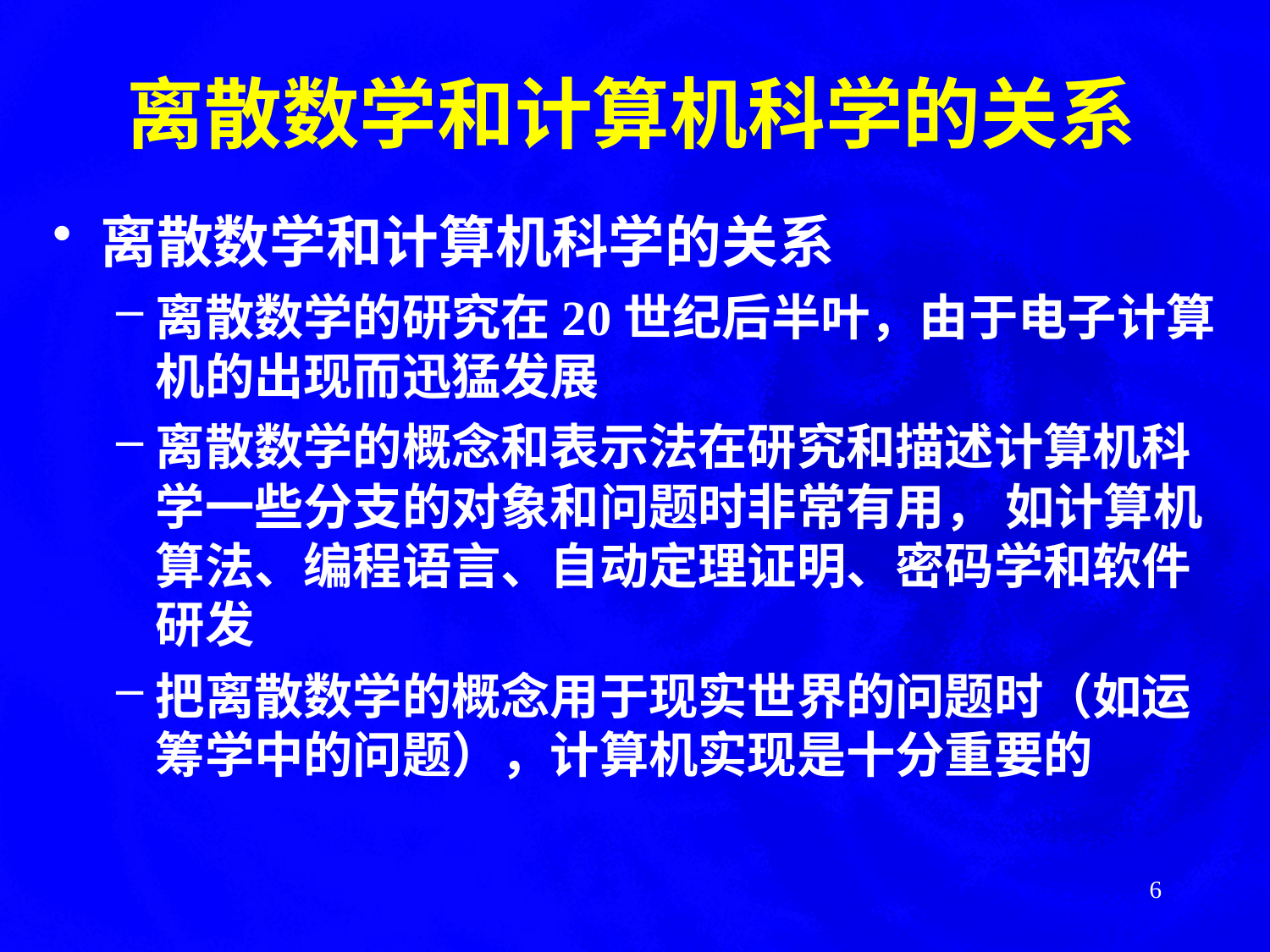

离散数学和计算机科学的关系
离散数学和计算机科学的关系
离散数学的研究在20世纪后半叶，由于电子计算机的出现而迅猛发展
离散数学的概念和表示法在研究和描述计算机科学一些分支的对象和问题时非常有用， 如计算机算法、编程语言、自动定理证明、密码学和软件研发
把离散数学的概念用于现实世界的问题时（如运筹学中的问题），计算机实现是十分重要的
6